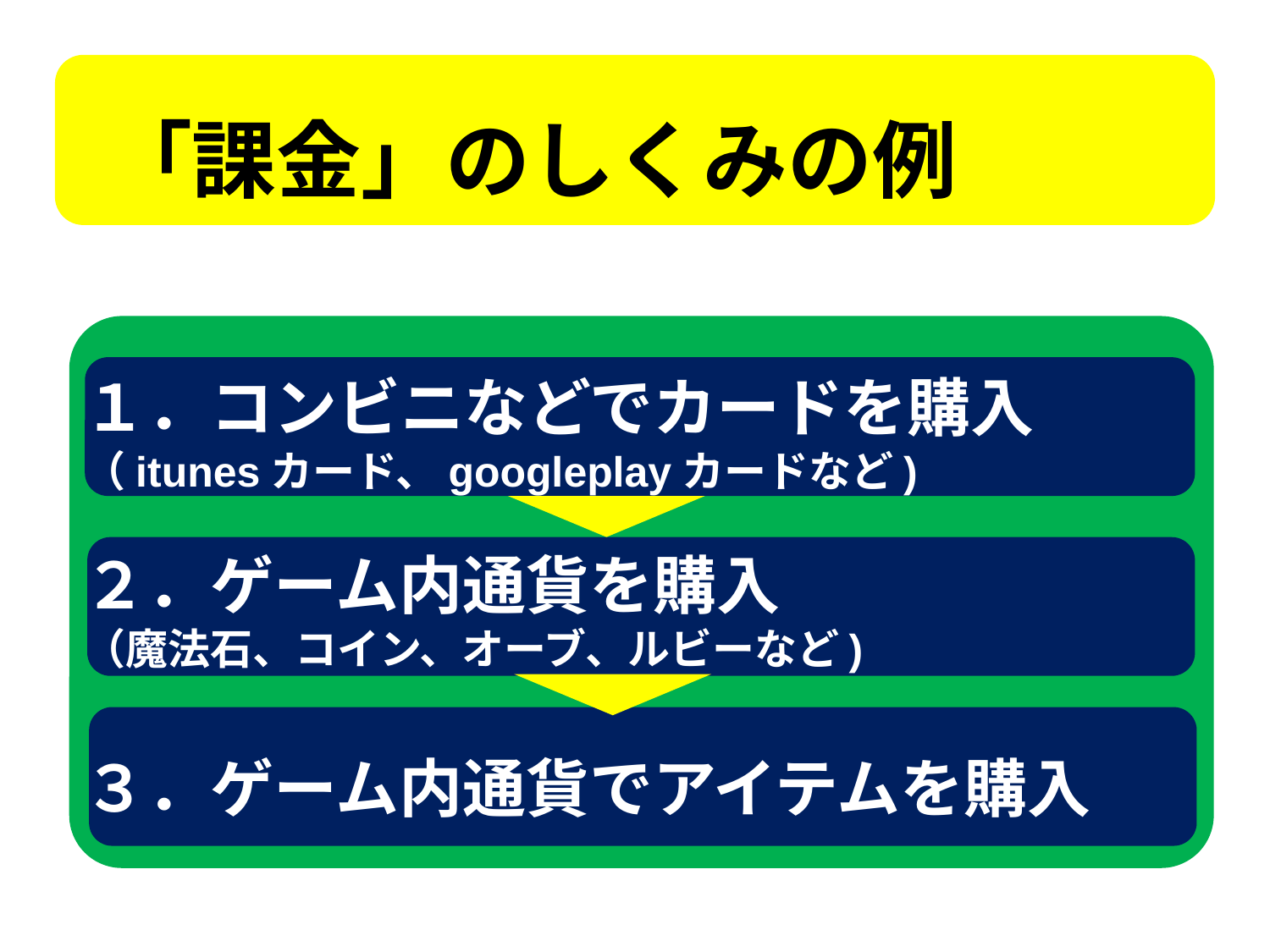

# 「課金」のしくみの例

１．コンビニなどでカードを購入
（itunesカード、googleplayカードなど)

２．ゲーム内通貨を購入
（魔法石、コイン、オーブ、ルビーなど)

３．ゲーム内通貨でアイテムを購入